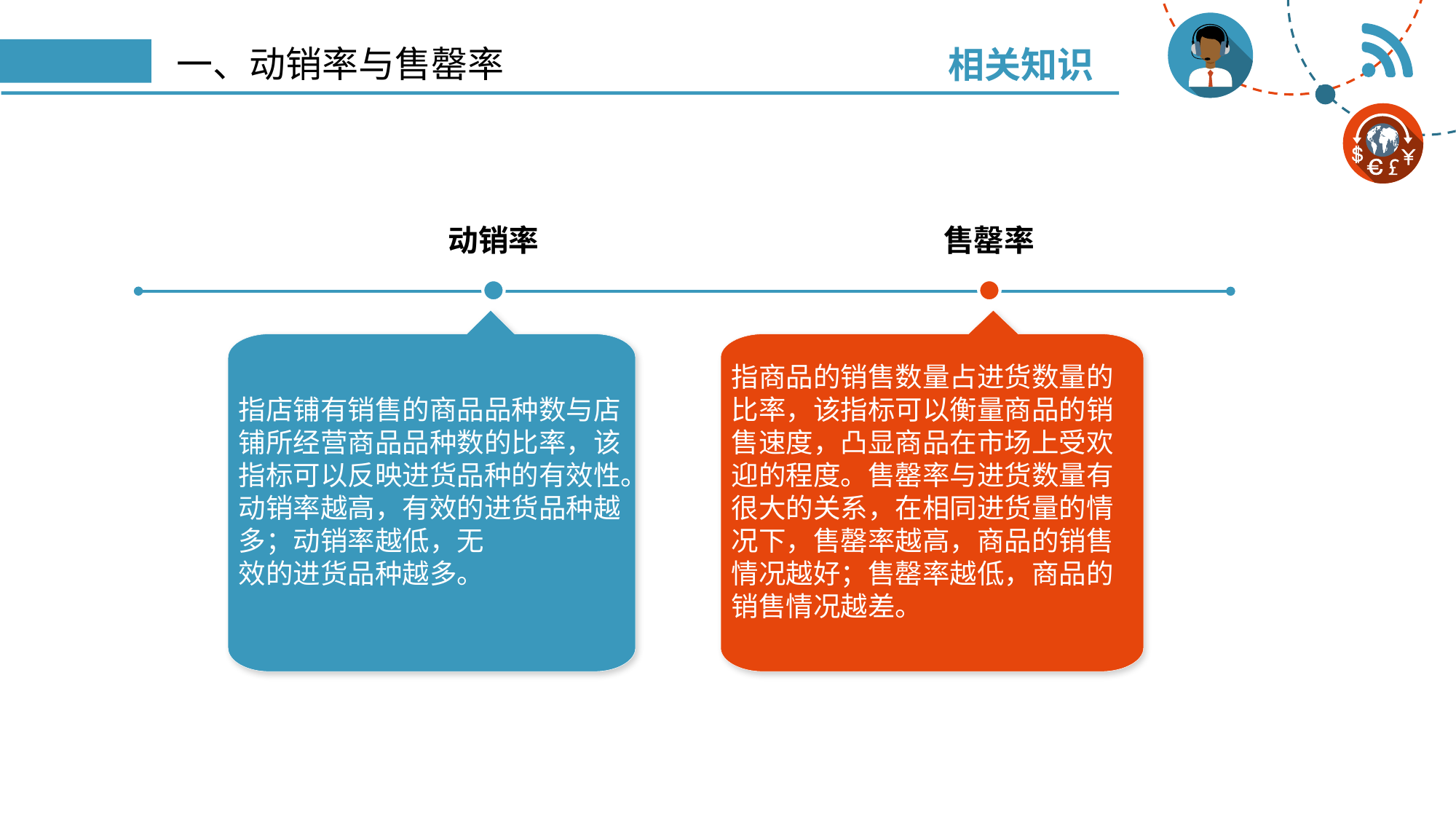

相关知识
# 一、动销率与售罄率
动销率
售罄率

指店铺有销售的商品品种数与店铺所经营商品品种数的比率，该指标可以反映进货品种的有效性。动销率越高，有效的进货品种越多；动销率越低，无
效的进货品种越多。
指商品的销售数量占进货数量的比率，该指标可以衡量商品的销售速度，凸显商品在市场上受欢迎的程度。售罄率与进货数量有很大的关系，在相同进货量的情况下，售罄率越高，商品的销售情况越好；售罄率越低，商品的销售情况越差。